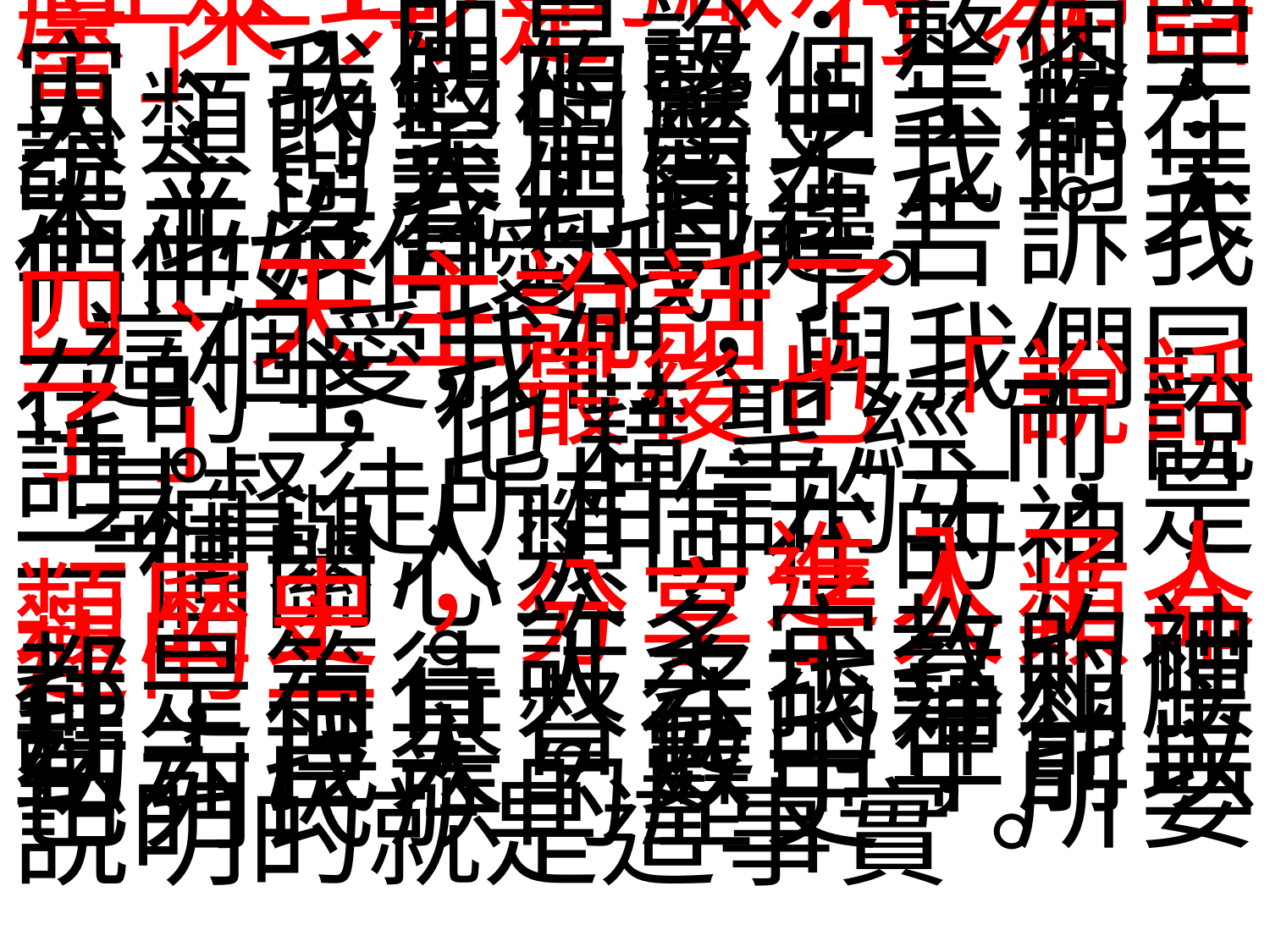

上主對人的啟示，用的原來只是「行為語言」，即是說：整個宇宙、我們的整個生命、人類的整個歷史，都在說：「天主愛了我們；天主與我們同在」。天主並沒有在耳邊告訴我們他如何愛我們。
四、天主說話了
  這個愛我們，與我們同在的主，最後也「說話了」，他藉聖經而說話。
  基督徒所相信的主，是一個與人類同在的神，一個關心人，進入了人類歷史，分享了人類命運的主。許多宗教的神都是等待人去找尋和膜拜，但基督徒的神卻主動去找人。數千年前以色列民族的歷史，所要說明的就是這事實。